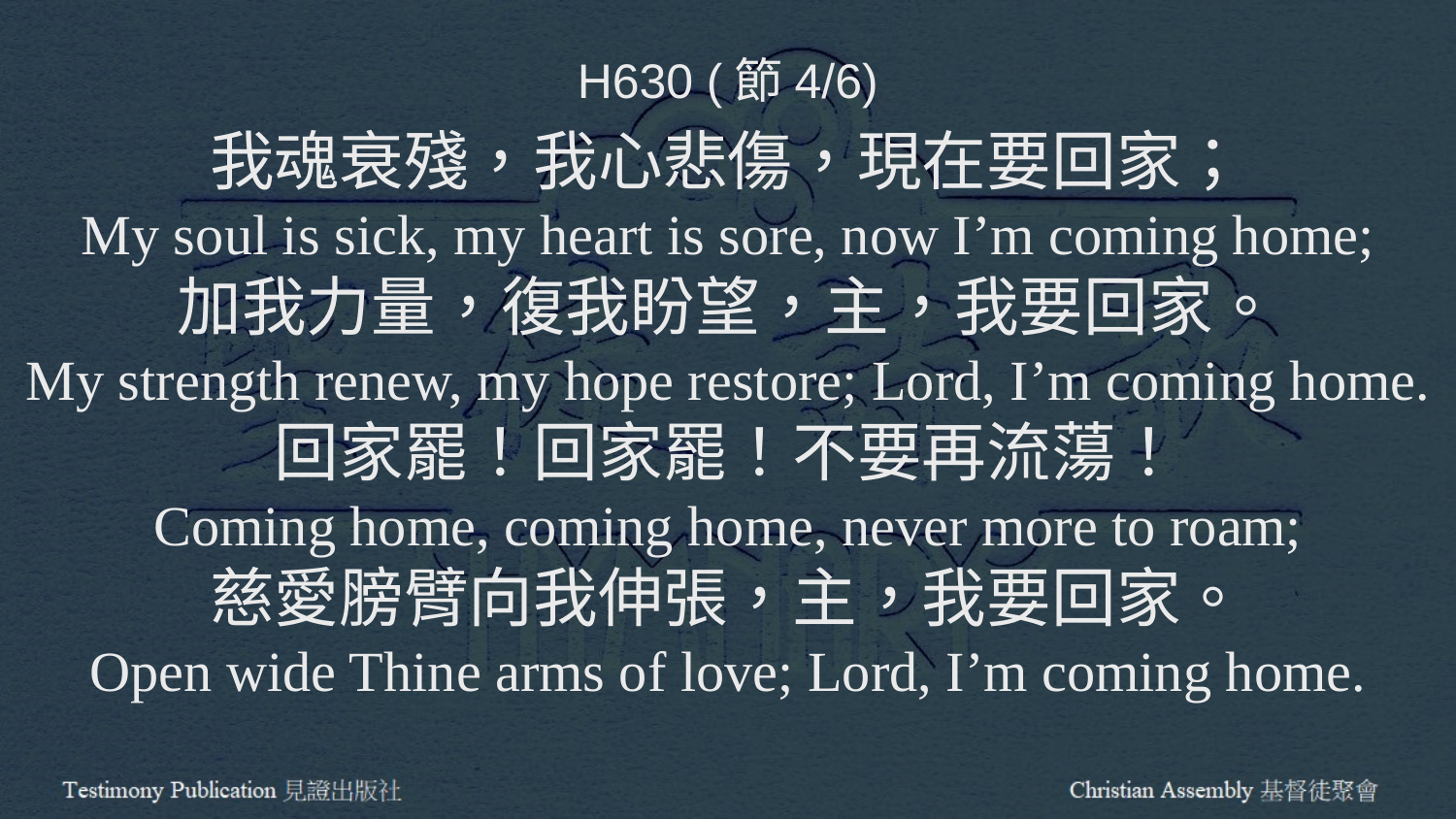

H630 (節4/6)
我魂衰殘，我心悲傷，現在要回家；
My soul is sick, my heart is sore, now I’m coming home;
加我力量，復我盼望，主，我要回家。
My strength renew, my hope restore; Lord, I’m coming home.
回家罷！回家罷！不要再流蕩！
Coming home, coming home, never more to roam;
慈愛膀臂向我伸張，主，我要回家。
Open wide Thine arms of love; Lord, I’m coming home.